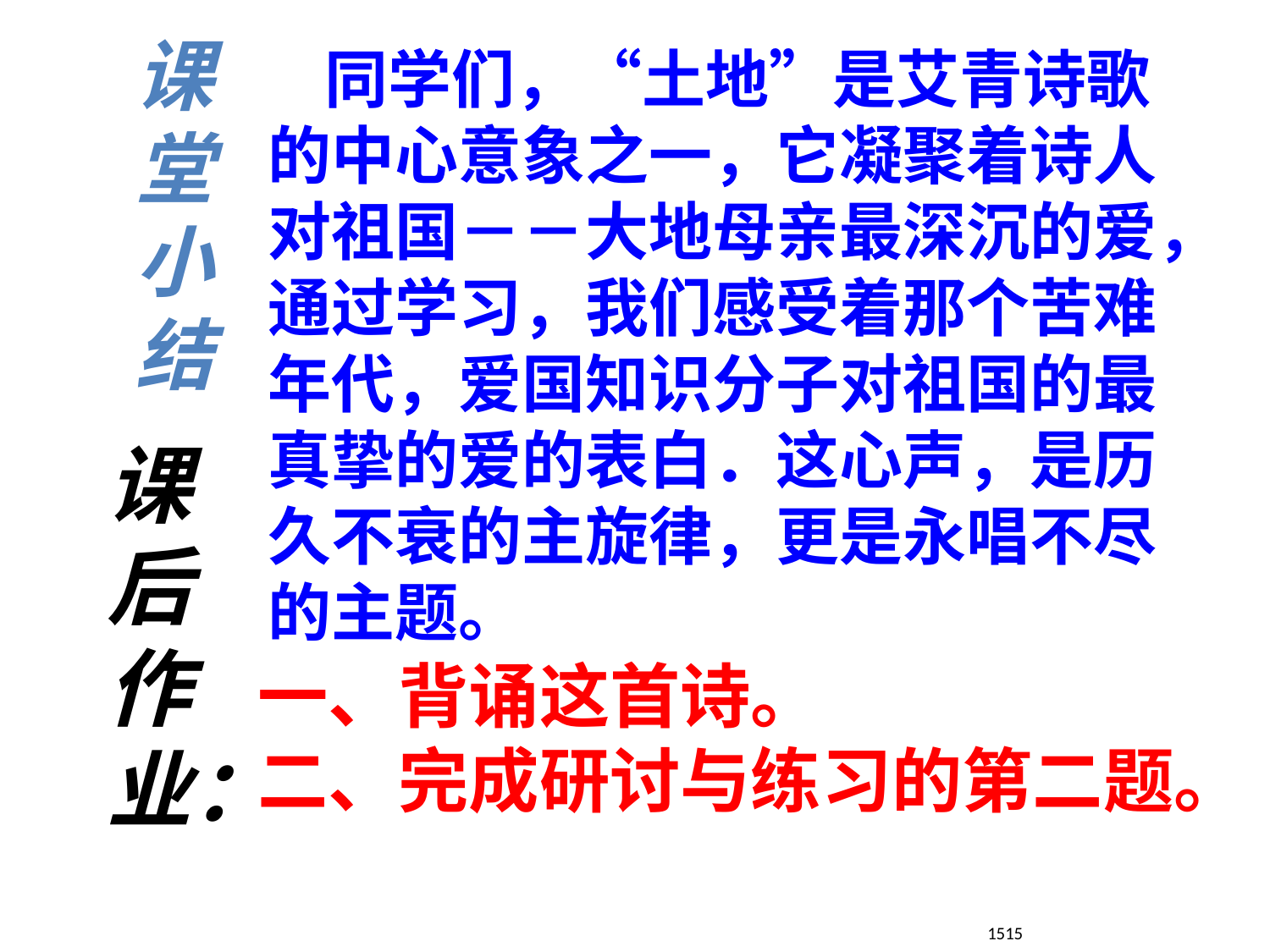

同学们，“土地”是艾青诗歌的中心意象之一，它凝聚着诗人对祖国－－大地母亲最深沉的爱，通过学习，我们感受着那个苦难年代，爱国知识分子对祖国的最真挚的爱的表白．这心声，是历久不衰的主旋律，更是永唱不尽的主题。
# 课 堂 小 结
课
后
作
业：
一、背诵这首诗。
二、完成研讨与练习的第二题。
1515